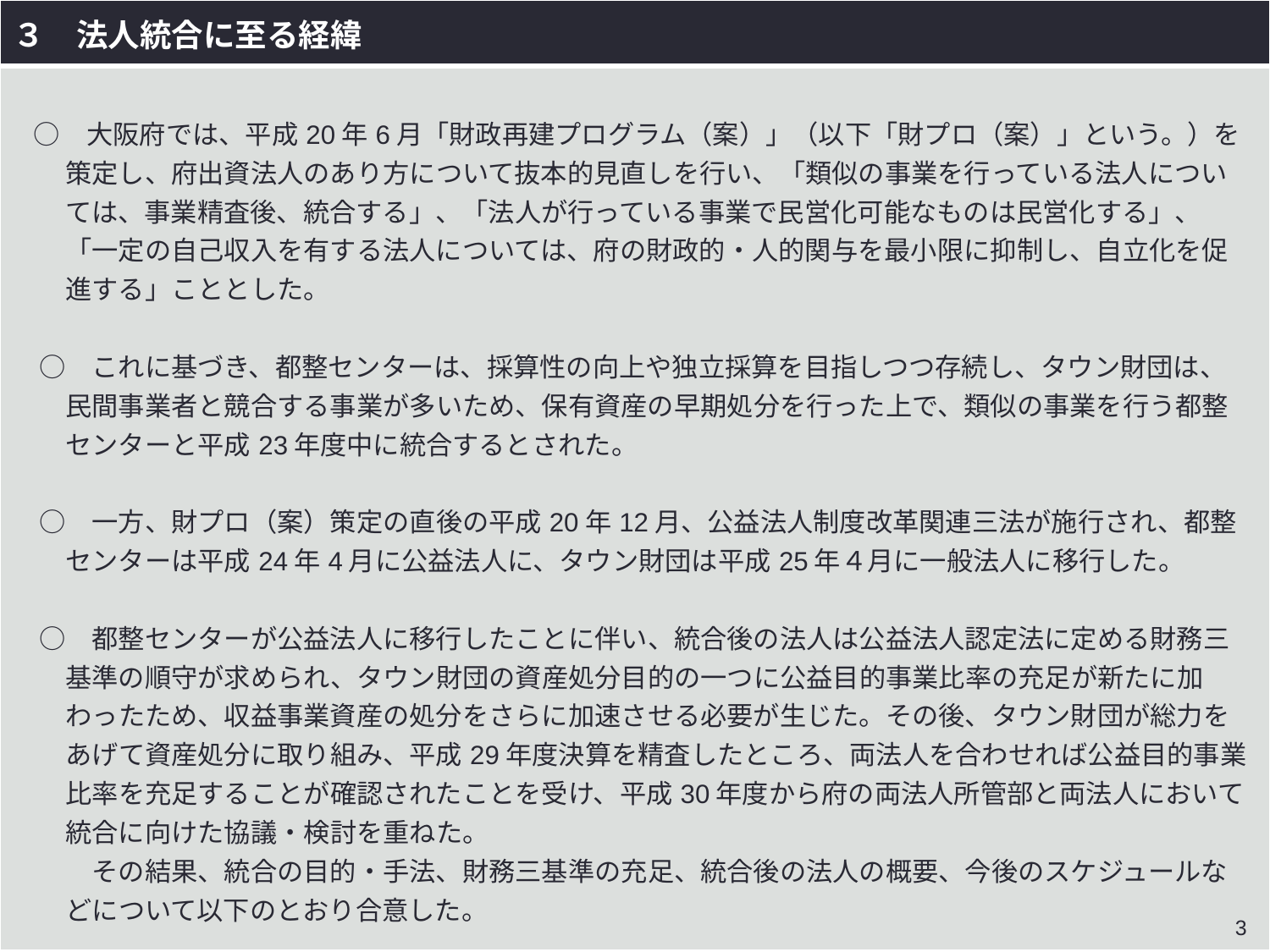

| ３　法人統合に至る経緯 |
| --- |
| ○　大阪府では、平成20年6月「財政再建プログラム（案）」（以下「財プロ（案）」という。）を 　　策定し、府出資法人のあり方について抜本的見直しを行い、「類似の事業を行っている法人につい 　　ては、事業精査後、統合する」、「法人が行っている事業で民営化可能なものは民営化する」、 　　「一定の自己収入を有する法人については、府の財政的・人的関与を最小限に抑制し、自立化を促 　　進する」こととした。　 　　 　○　これに基づき、都整センターは、採算性の向上や独立採算を目指しつつ存続し、タウン財団は、 　　民間事業者と競合する事業が多いため、保有資産の早期処分を行った上で、類似の事業を行う都整 　　センターと平成23年度中に統合するとされた。　 　　 　○　一方、財プロ（案）策定の直後の平成20年12月、公益法人制度改革関連三法が施行され、都整 　　センターは平成24年4月に公益法人に、タウン財団は平成25年４月に一般法人に移行した。 　　 　○　都整センターが公益法人に移行したことに伴い、統合後の法人は公益法人認定法に定める財務三 　　基準の順守が求められ、タウン財団の資産処分目的の一つに公益目的事業比率の充足が新たに加 　　わったため、収益事業資産の処分をさらに加速させる必要が生じた。その後、タウン財団が総力を 　　あげて資産処分に取り組み、平成29年度決算を精査したところ、両法人を合わせれば公益目的事業 　　比率を充足することが確認されたことを受け、平成30年度から府の両法人所管部と両法人において 　　統合に向けた協議・検討を重ねた。 　　　その結果、統合の目的・手法、財務三基準の充足、統合後の法人の概要、今後のスケジュールな 　　どについて以下のとおり合意した。 |
3